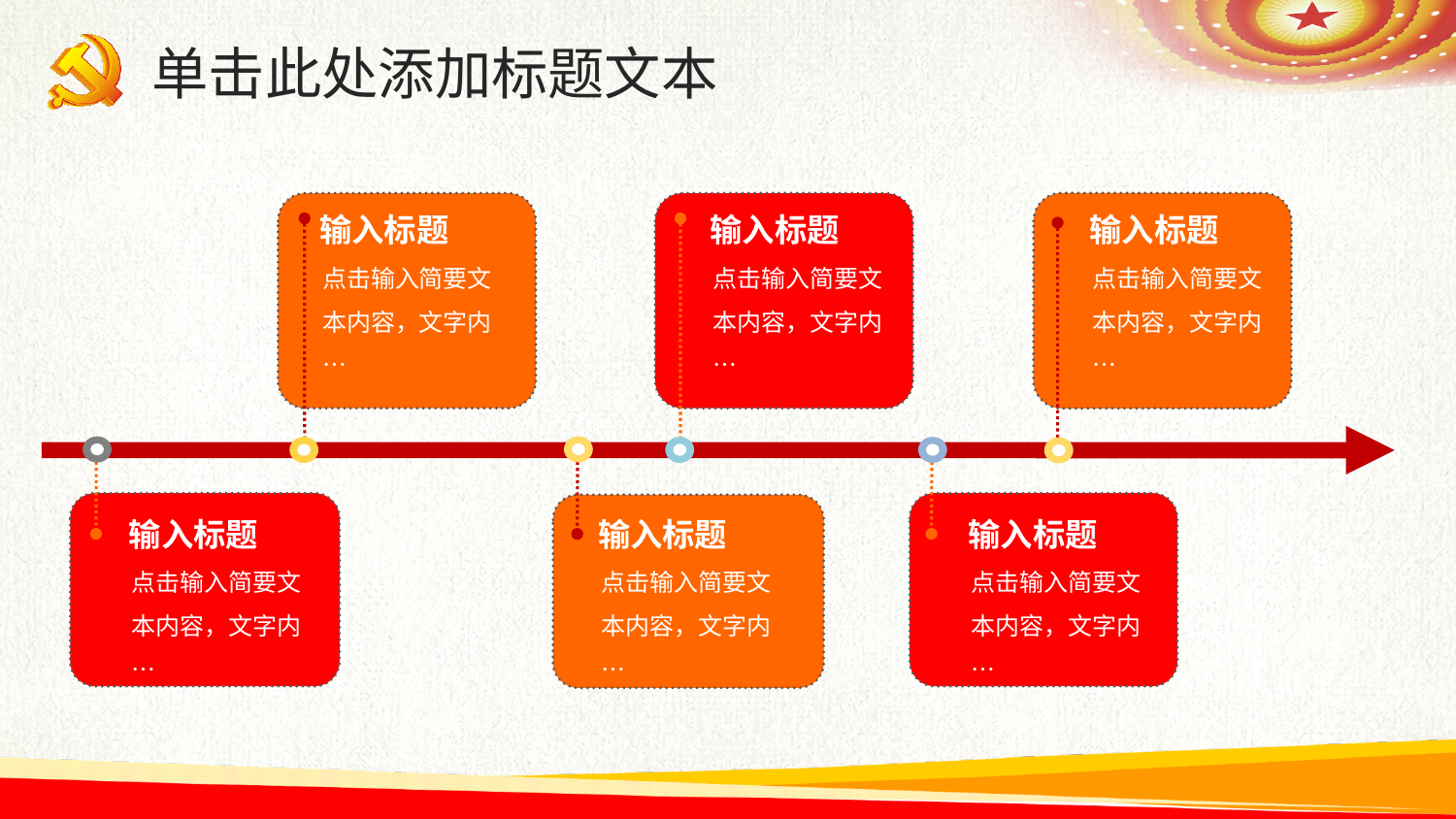

单击此处添加标题文本

输入标题
点击输入简要文本内容，文字内…
输入标题
点击输入简要文本内容，文字内…
输入标题
点击输入简要文本内容，文字内…

输入标题
点击输入简要文本内容，文字内…
输入标题
点击输入简要文本内容，文字内…
输入标题
点击输入简要文本内容，文字内…